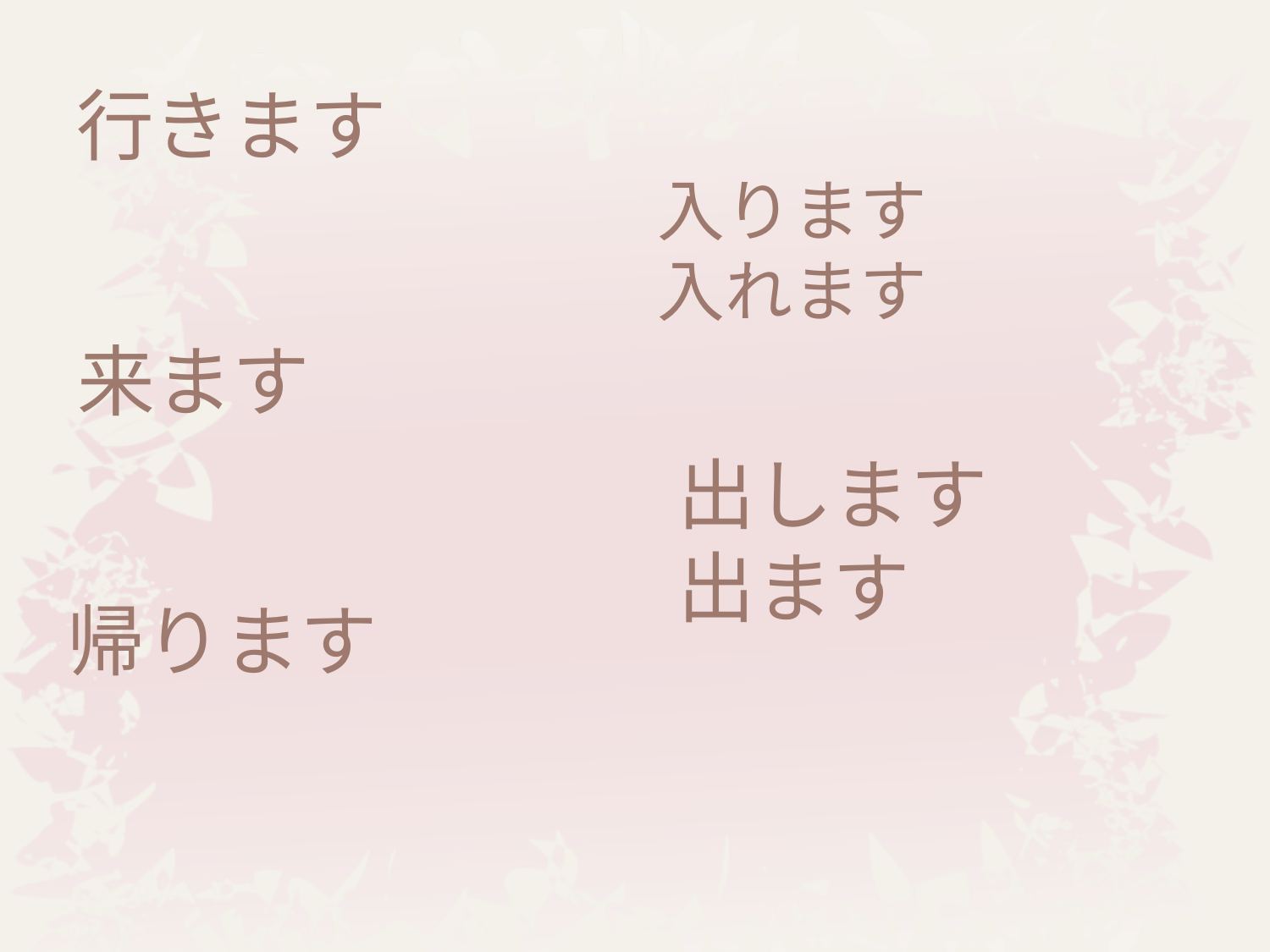

# 行きます
入ります　入れます
来ます
出します
出ます
帰ります